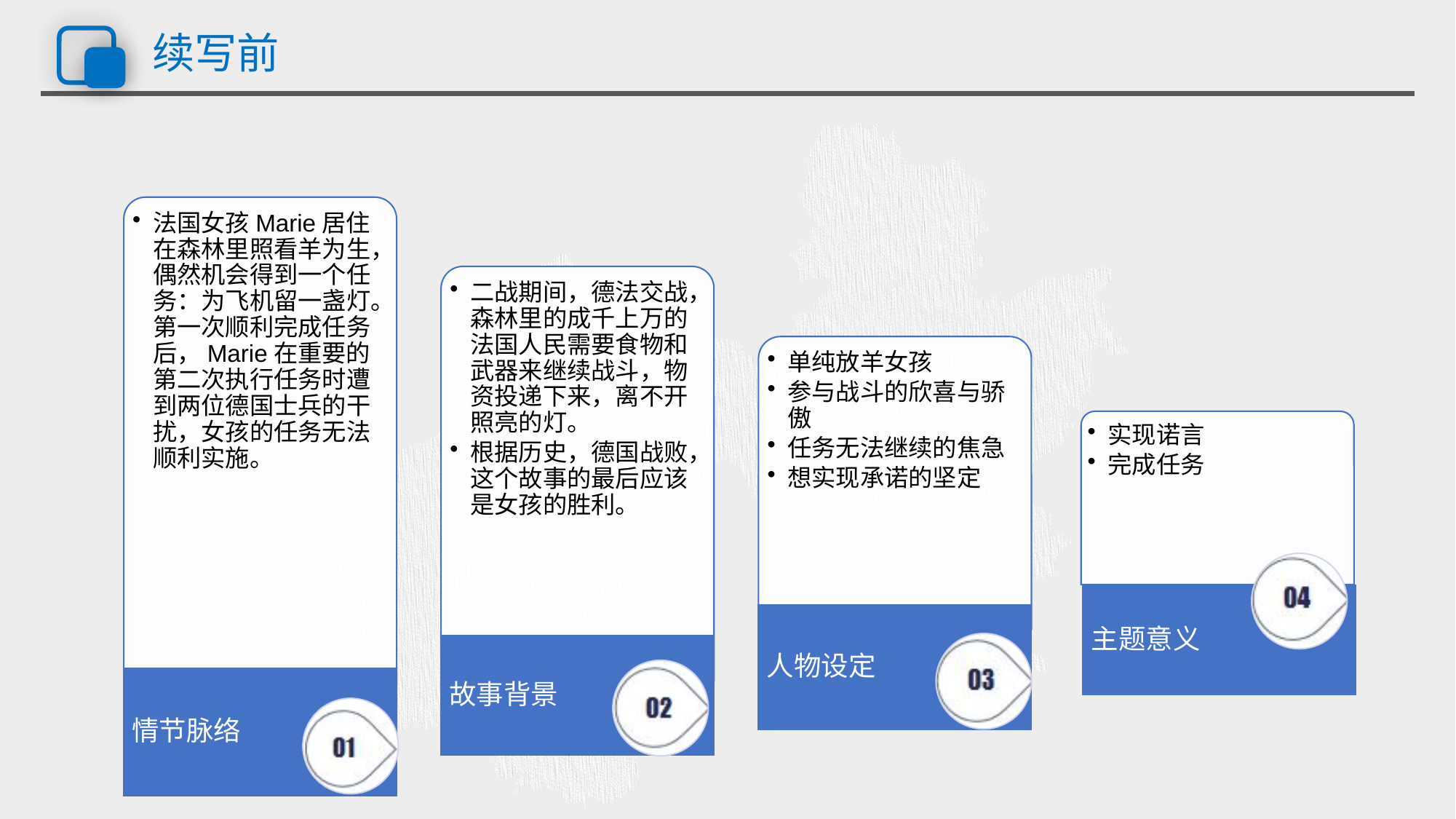

# 续写前

法国女孩Marie居住在森林里照看羊为生，偶然机会得到一个任务：为飞机留一盏灯。第一次顺利完成任务后，Marie在重要的第二次执行任务时遭到两位德国士兵的干扰，女孩的任务无法顺利实施。
情节脉络
二战期间，德法交战，森林里的成千上万的法国人民需要食物和武器来继续战斗，物资投递下来，离不开照亮的灯。
根据历史，德国战败，这个故事的最后应该是女孩的胜利。

故事背景
单纯放羊女孩
参与战斗的欣喜与骄傲
任务无法继续的焦急
想实现承诺的坚定
人物设定
实现诺言
完成任务
主题意义